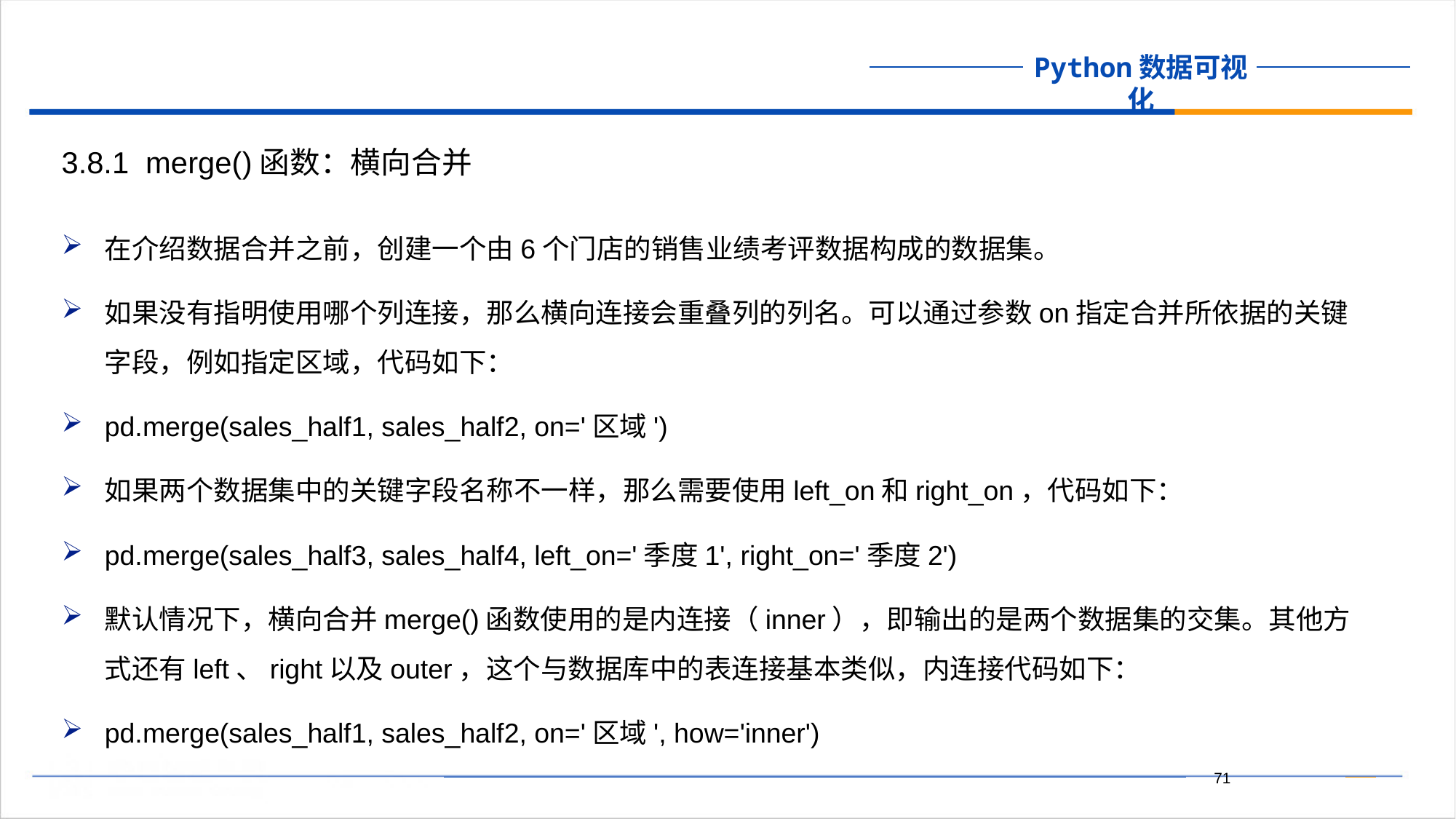

3.8.1  merge()函数：横向合并
在介绍数据合并之前，创建一个由6个门店的销售业绩考评数据构成的数据集。
如果没有指明使用哪个列连接，那么横向连接会重叠列的列名。可以通过参数on指定合并所依据的关键字段，例如指定区域，代码如下：
pd.merge(sales_half1, sales_half2, on='区域')
如果两个数据集中的关键字段名称不一样，那么需要使用left_on和right_on，代码如下：
pd.merge(sales_half3, sales_half4, left_on='季度1', right_on='季度2')
默认情况下，横向合并merge()函数使用的是内连接（inner），即输出的是两个数据集的交集。其他方式还有left、right以及outer，这个与数据库中的表连接基本类似，内连接代码如下：
pd.merge(sales_half1, sales_half2, on='区域', how='inner')